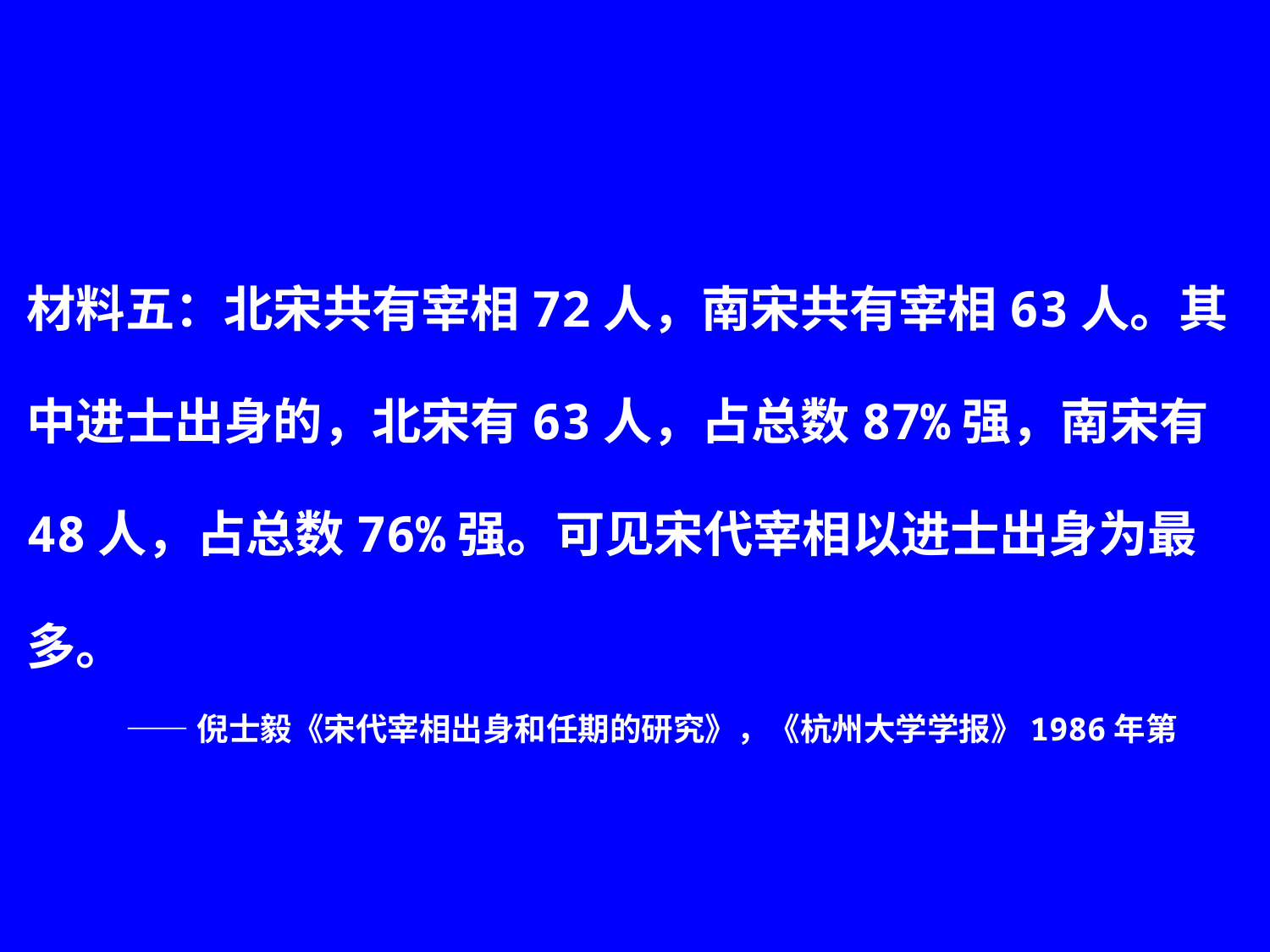

材料五：北宋共有宰相72人，南宋共有宰相63人。其中进士出身的，北宋有63人，占总数87%强，南宋有48人，占总数76%强。可见宋代宰相以进士出身为最多。
——倪士毅《宋代宰相出身和任期的研究》，《杭州大学学报》1986年第4期